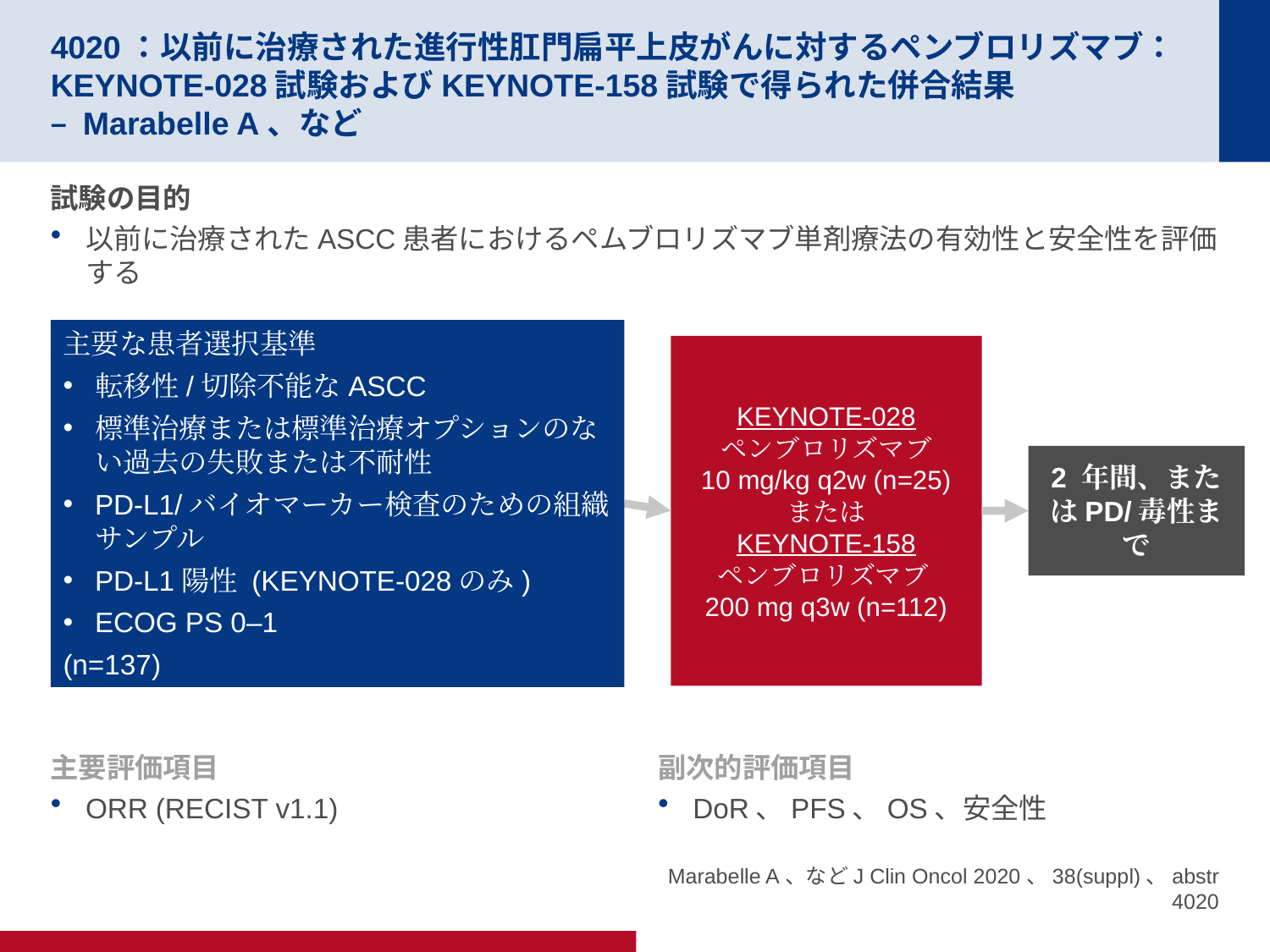

# 4020：以前に治療された進行性肛門扁平上皮がんに対するペンブロリズマブ：KEYNOTE-028試験およびKEYNOTE-158試験で得られた併合結果 – Marabelle A、など
試験の目的
以前に治療されたASCC患者におけるペムブロリズマブ単剤療法の有効性と安全性を評価する
主要な患者選択基準
転移性/切除不能なASCC
標準治療または標準治療オプションのない過去の失敗または不耐性
PD-L1/バイオマーカー検査のための組織サンプル
PD-L1陽性 (KEYNOTE-028のみ)
ECOG PS 0–1
(n=137)
KEYNOTE-028
ペンブロリズマブ
10 mg/kg q2w (n=25)
または
KEYNOTE-158
ペンブロリズマブ
200 mg q3w (n=112)
2 年間、またはPD/毒性まで
主要評価項目
ORR (RECIST v1.1)

副次的評価項目
DoR、PFS、OS、安全性
Marabelle A、などJ Clin Oncol 2020、38(suppl)、abstr 4020